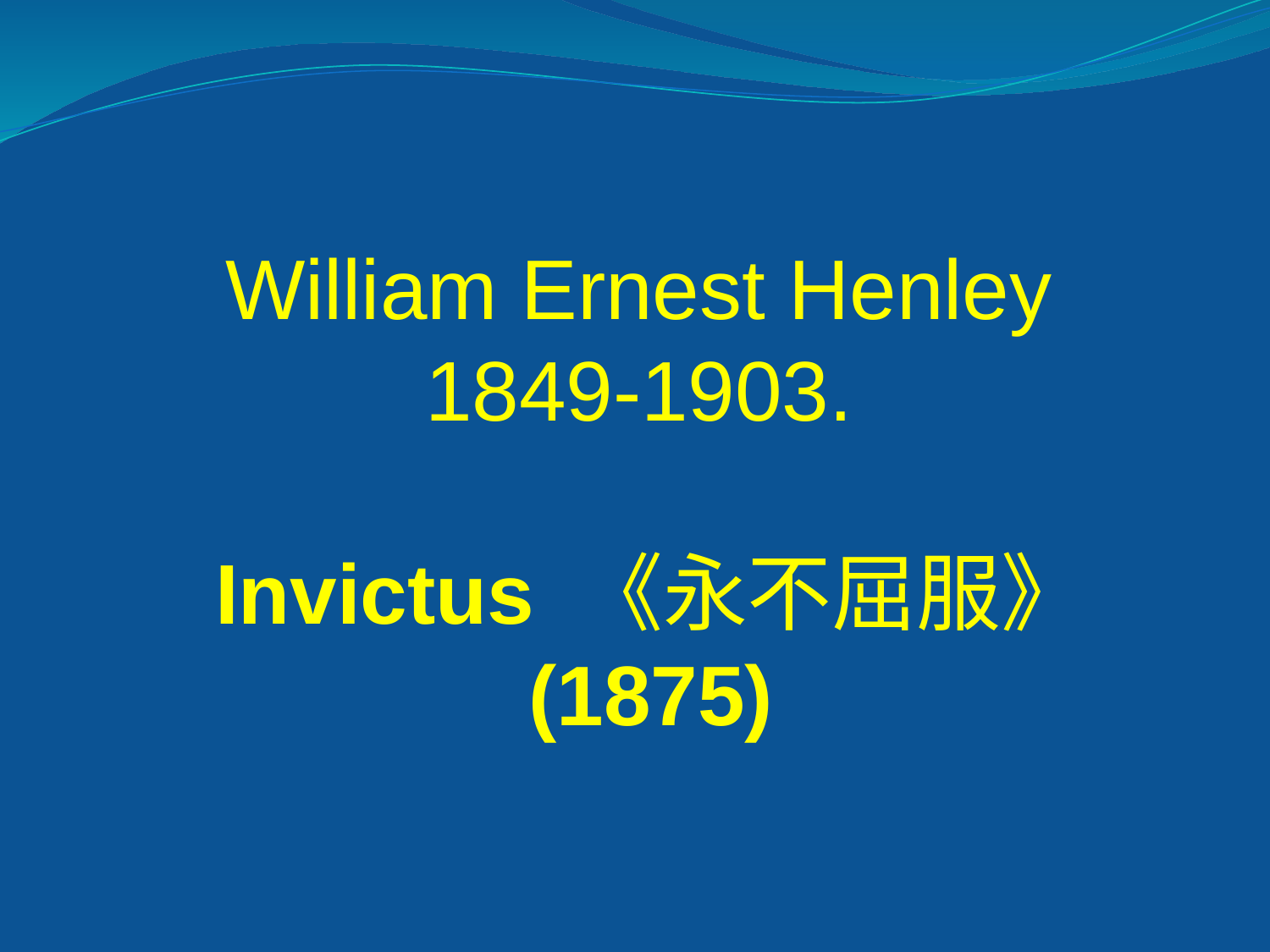

William Ernest Henley
1849-1903.

Invictus 《永不屈服》
(1875)